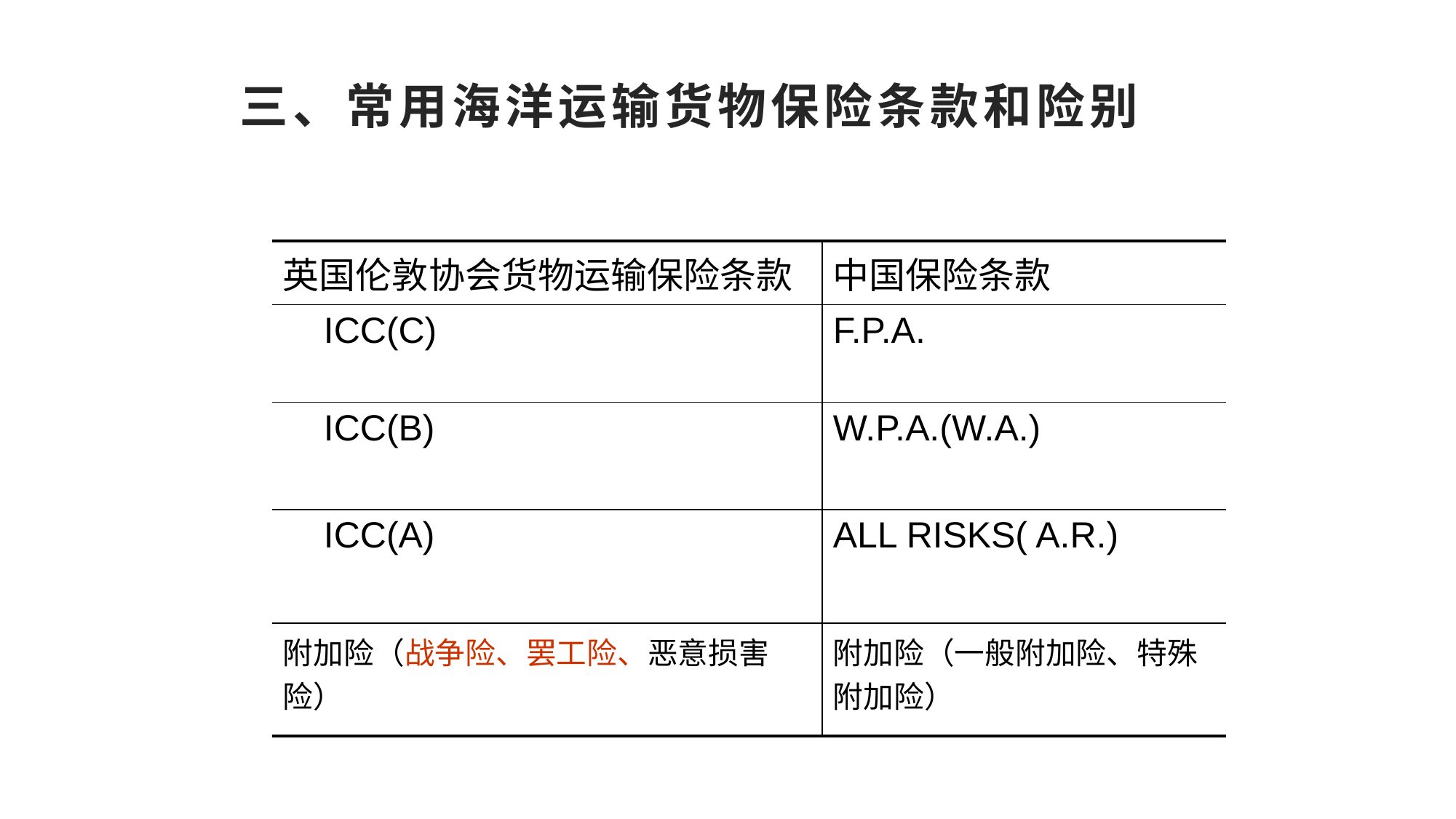

三、常用海洋运输货物保险条款和险别

| 英国伦敦协会货物运输保险条款 | 中国保险条款 |
| --- | --- |
| ICC(C) | F.P.A. |
| ICC(B) | W.P.A.(W.A.) |
| ICC(A) | ALL RISKS( A.R.) |
| 附加险（战争险、罢工险、恶意损害险） | 附加险（一般附加险、特殊附加险） |